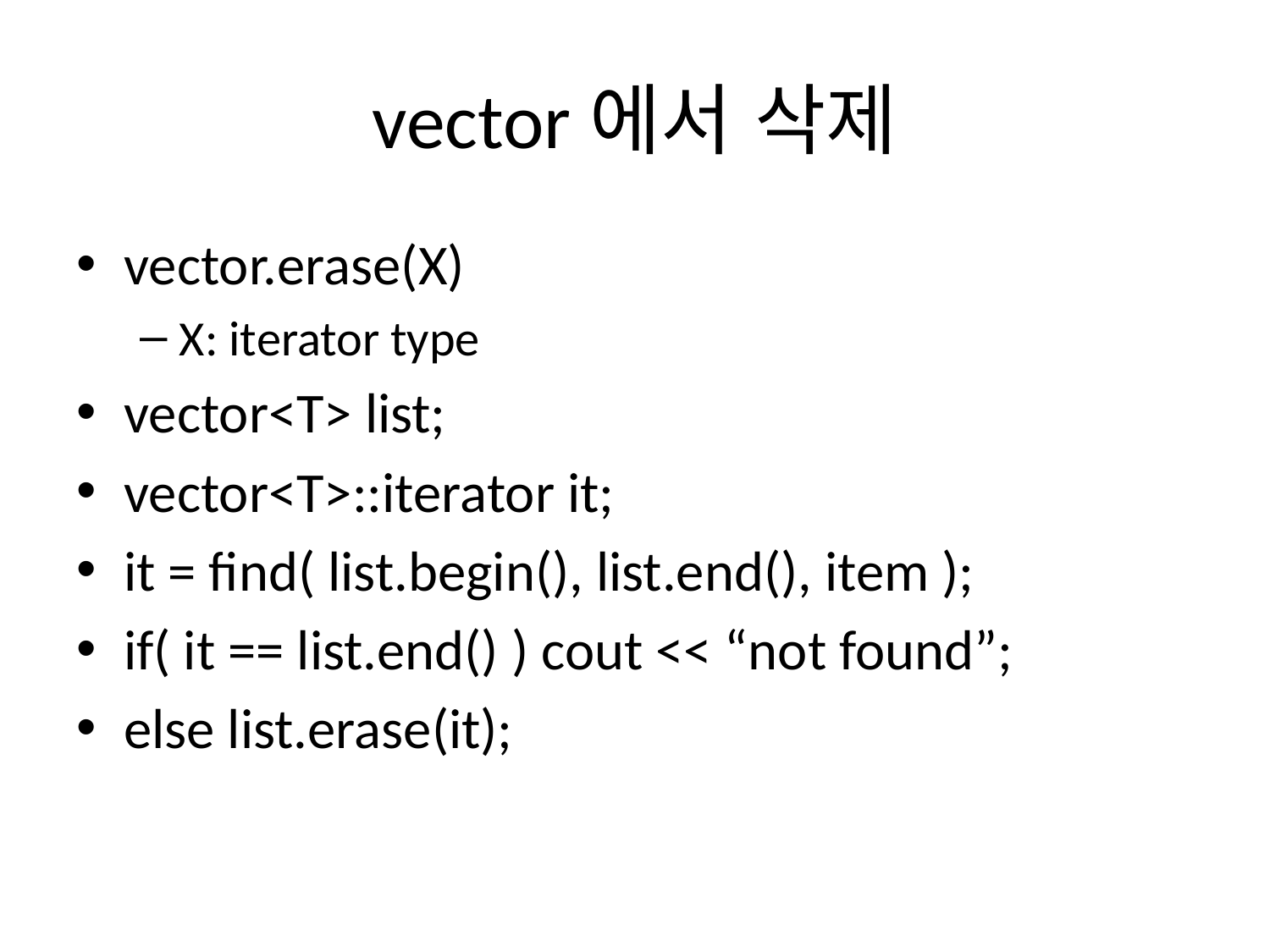

# vector에서 삭제
vector.erase(X)
X: iterator type
vector<T> list;
vector<T>::iterator it;
it = find( list.begin(), list.end(), item );
if( it == list.end() ) cout << “not found”;
else list.erase(it);